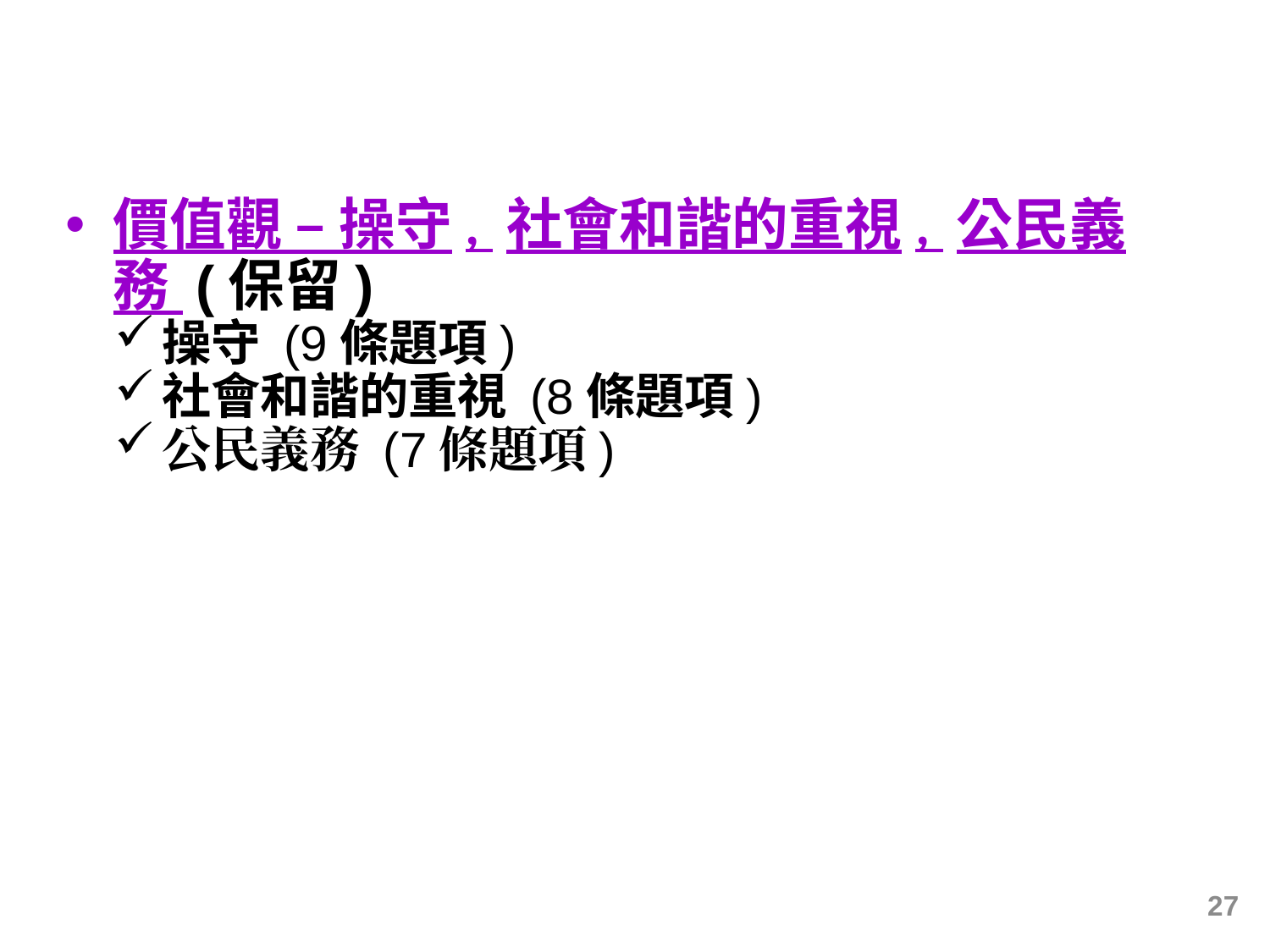

過去的量表和副量表: 小學
價值觀 – 操守, 社會和諧的重視, 公民義務 (保留)
操守 (9條題項)
社會和諧的重視 (8條題項)
公民義務 (7條題項)
27